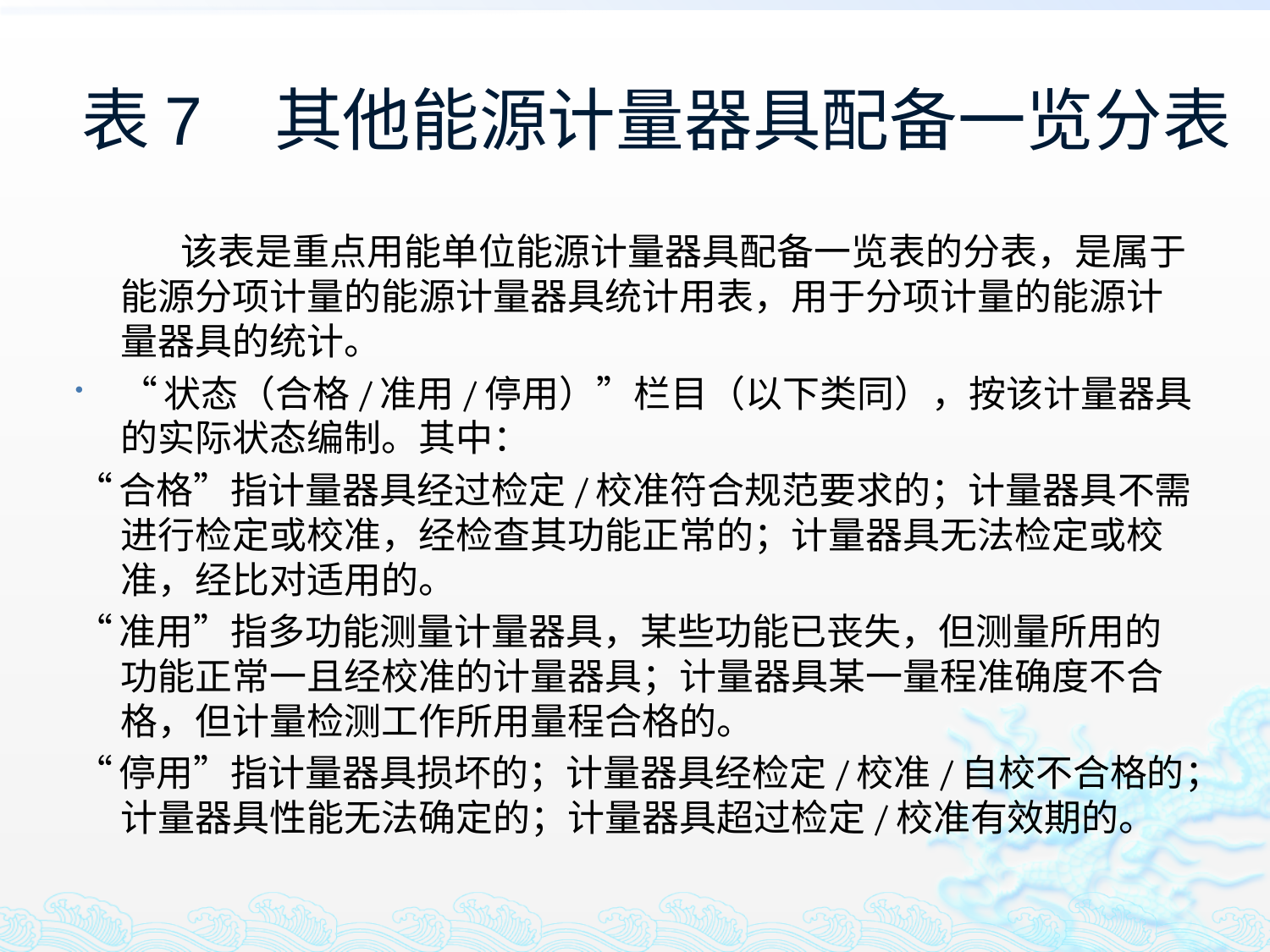

# 表7   其他能源计量器具配备一览分表
            该表是重点用能单位能源计量器具配备一览表的分表，是属于能源分项计量的能源计量器具统计用表，用于分项计量的能源计量器具的统计。
“状态（合格/准用/停用）”栏目（以下类同），按该计量器具的实际状态编制。其中：
“合格”指计量器具经过检定/校准符合规范要求的；计量器具不需进行检定或校准，经检查其功能正常的；计量器具无法检定或校准，经比对适用的。
“准用”指多功能测量计量器具，某些功能已丧失，但测量所用的功能正常一且经校准的计量器具；计量器具某一量程准确度不合格，但计量检测工作所用量程合格的。
“停用”指计量器具损坏的；计量器具经检定/校准/自校不合格的；计量器具性能无法确定的；计量器具超过检定/校准有效期的。